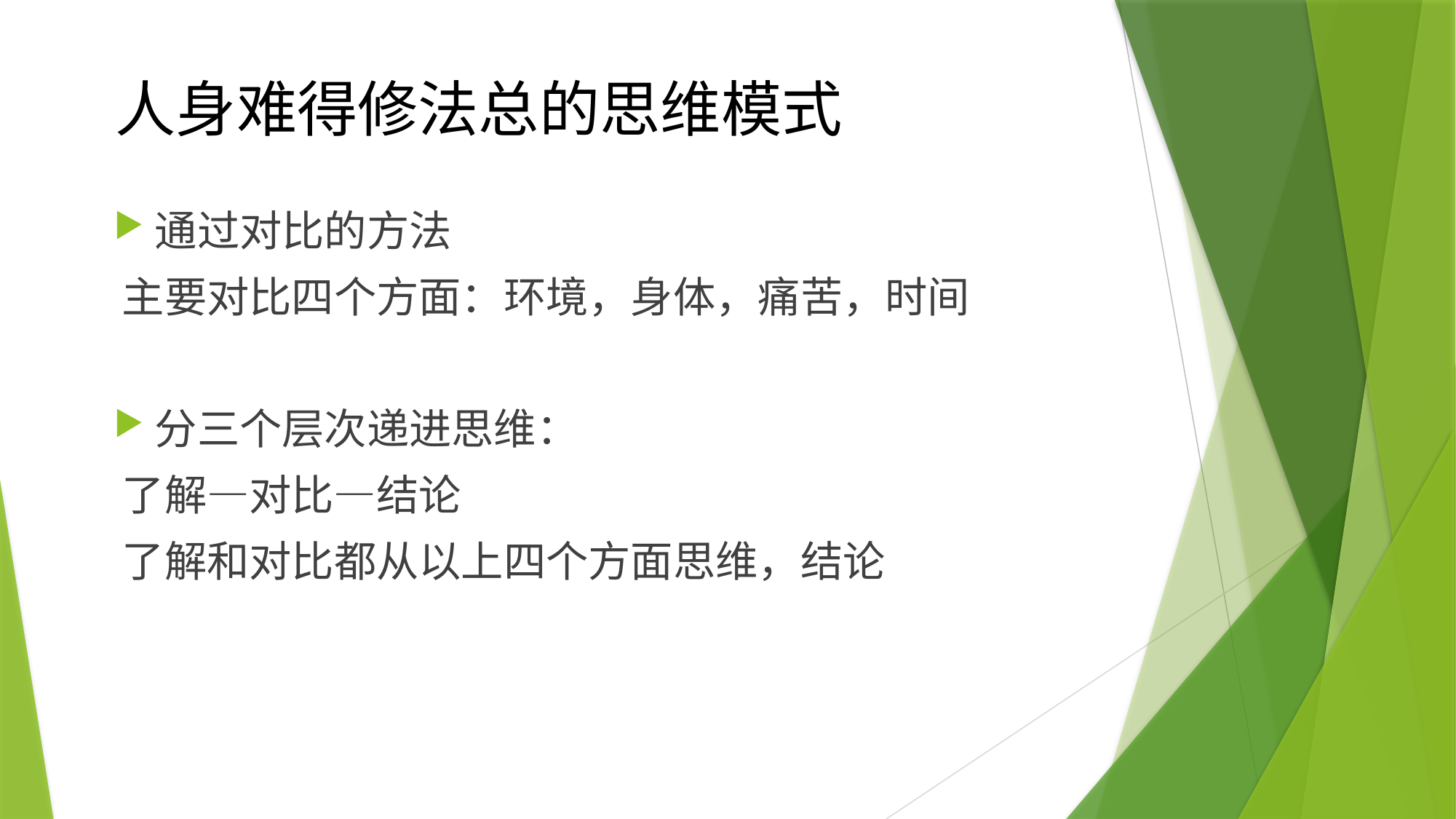

人身难得修法总的思维模式
通过对比的方法
主要对比四个方面：环境，身体，痛苦，时间

分三个层次递进思维：
了解—对比—结论
了解和对比都从以上四个方面思维，结论